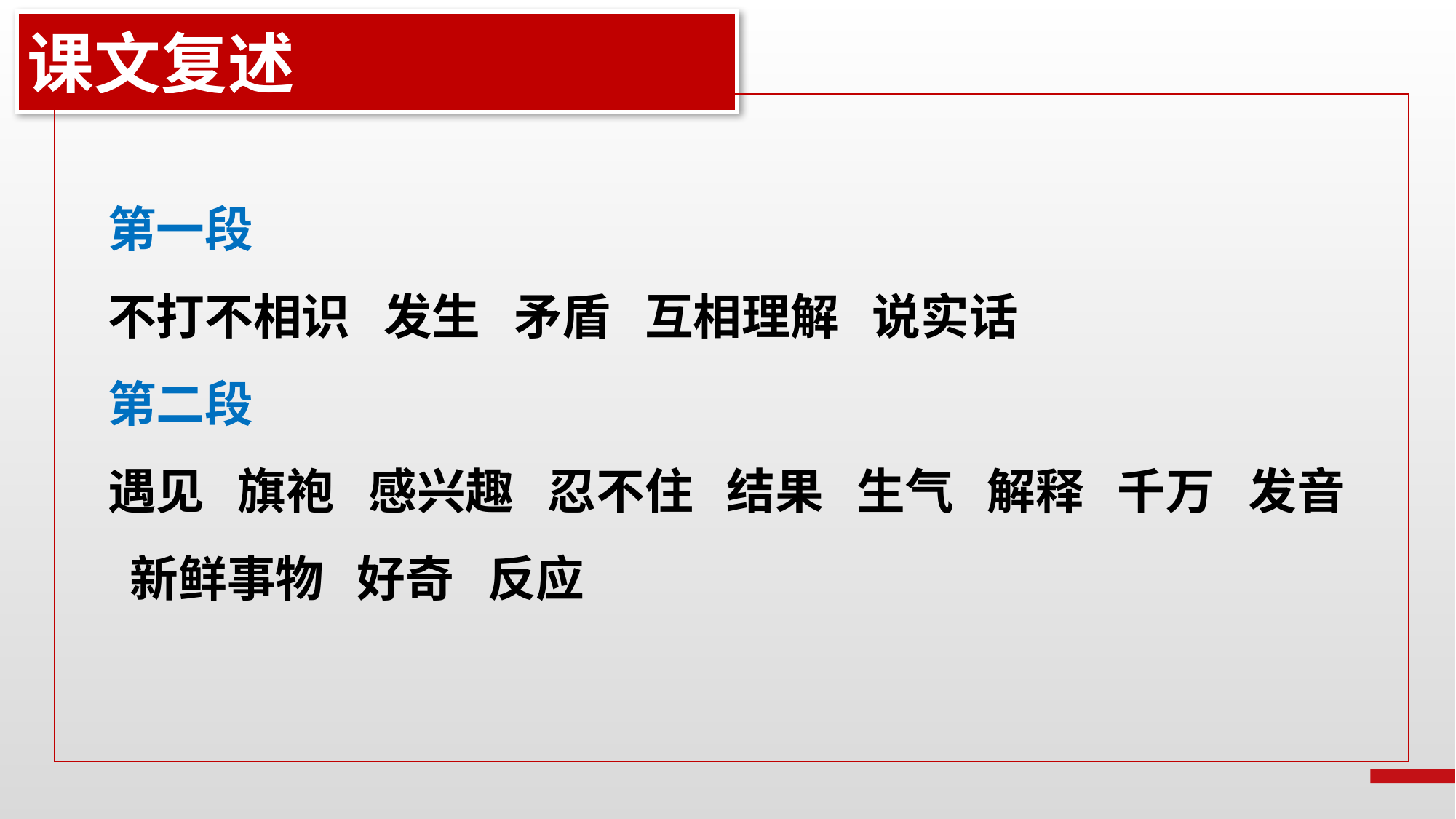

课文复述

第一段
不打不相识   发生   矛盾   互相理解   说实话
第二段
遇见   旗袍   感兴趣   忍不住   结果   生气   解释   千万   发音   新鲜事物   好奇   反应